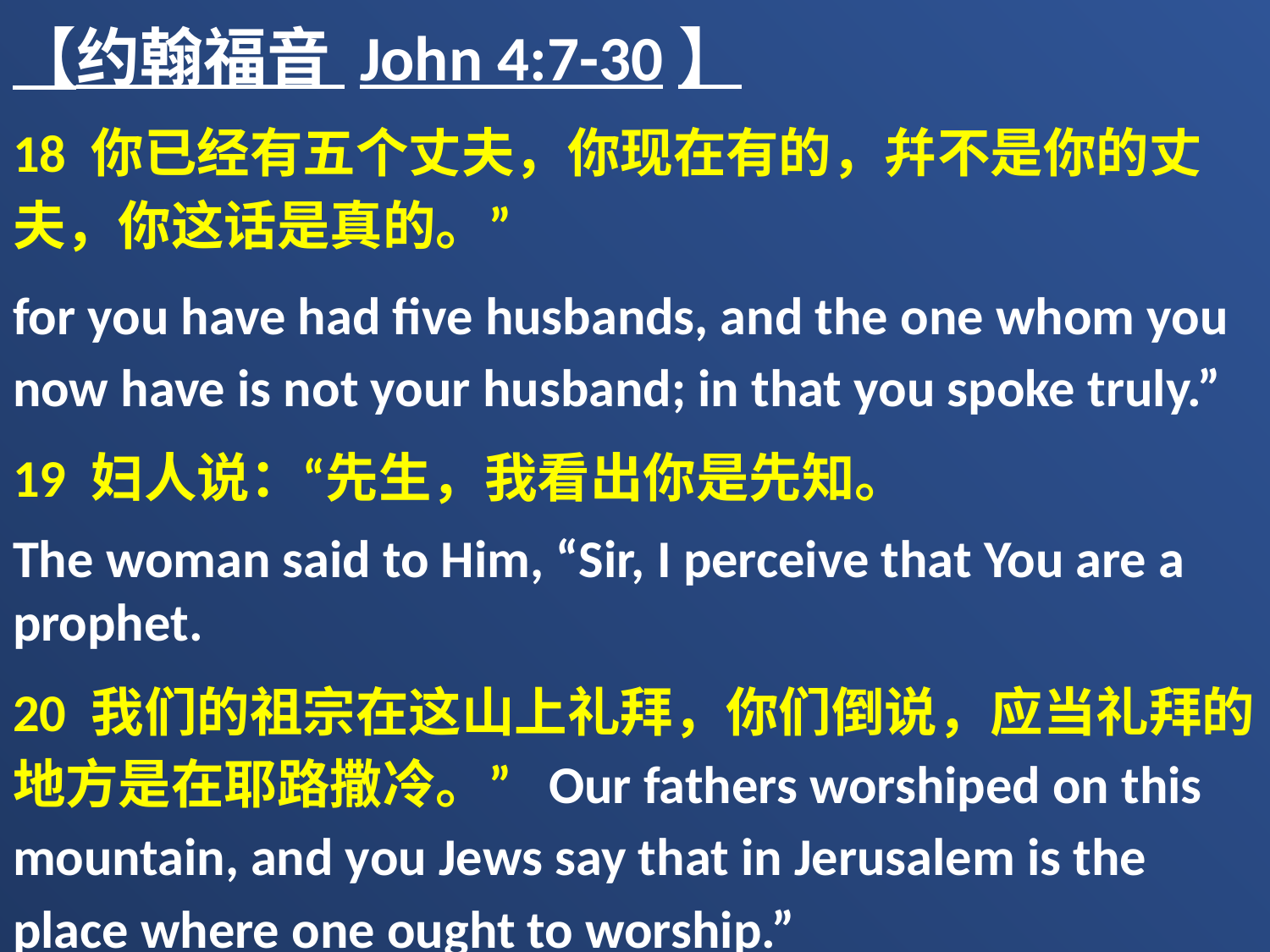

【约翰福音 John 4:7-30】
18 你已经有五个丈夫，你现在有的，幷不是你的丈夫，你这话是真的。”
for you have had five husbands, and the one whom you now have is not your husband; in that you spoke truly.”
19 妇人说：“先生，我看出你是先知。
The woman said to Him, “Sir, I perceive that You are a prophet.
20 我们的祖宗在这山上礼拜，你们倒说，应当礼拜的地方是在耶路撒冷。”  Our fathers worshiped on this mountain, and you Jews say that in Jerusalem is the place where one ought to worship.”